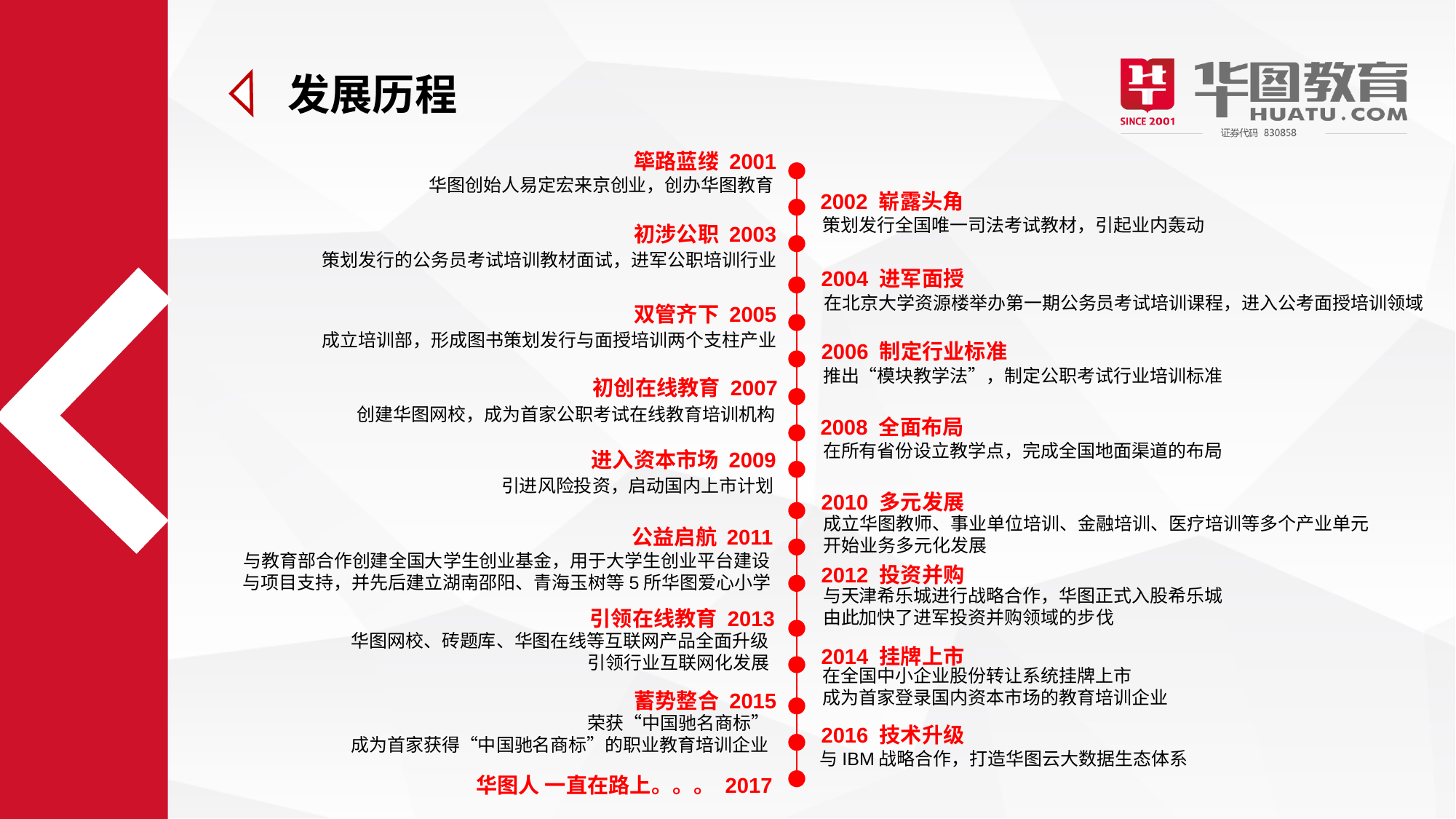

发展历程

筚路蓝缕 2001
华图创始人易定宏来京创业，创办华图教育

2002 崭露头角
策划发行全国唯一司法考试教材，引起业内轰动

初涉公职 2003
策划发行的公务员考试培训教材面试，进军公职培训行业

2004 进军面授
在北京大学资源楼举办第一期公务员考试培训课程，进入公考面授培训领域

双管齐下 2005

成立培训部，形成图书策划发行与面授培训两个支柱产业

2006 制定行业标准
推出“模块教学法”，制定公职考试行业培训标准

初创在线教育 2007
创建华图网校，成为首家公职考试在线教育培训机构

2008 全面布局
在所有省份设立教学点，完成全国地面渠道的布局

进入资本市场 2009
引进风险投资，启动国内上市计划

2010 多元发展

公益启航 2011
成立华图教师、事业单位培训、金融培训、医疗培训等多个产业单元
开始业务多元化发展

2012 投资并购
与教育部合作创建全国大学生创业基金，用于大学生创业平台建设
与项目支持，并先后建立湖南邵阳、青海玉树等5所华图爱心小学

与天津希乐城进行战略合作，华图正式入股希乐城
由此加快了进军投资并购领域的步伐
引领在线教育 2013

华图网校、砖题库、华图在线等互联网产品全面升级
引领行业互联网化发展
2014 挂牌上市

在全国中小企业股份转让系统挂牌上市
成为首家登录国内资本市场的教育培训企业
蓄势整合 2015

2016 技术升级
荣获“中国驰名商标”
成为首家获得“中国驰名商标”的职业教育培训企业
与IBM战略合作，打造华图云大数据生态体系

华图人 一直在路上。。。 2017